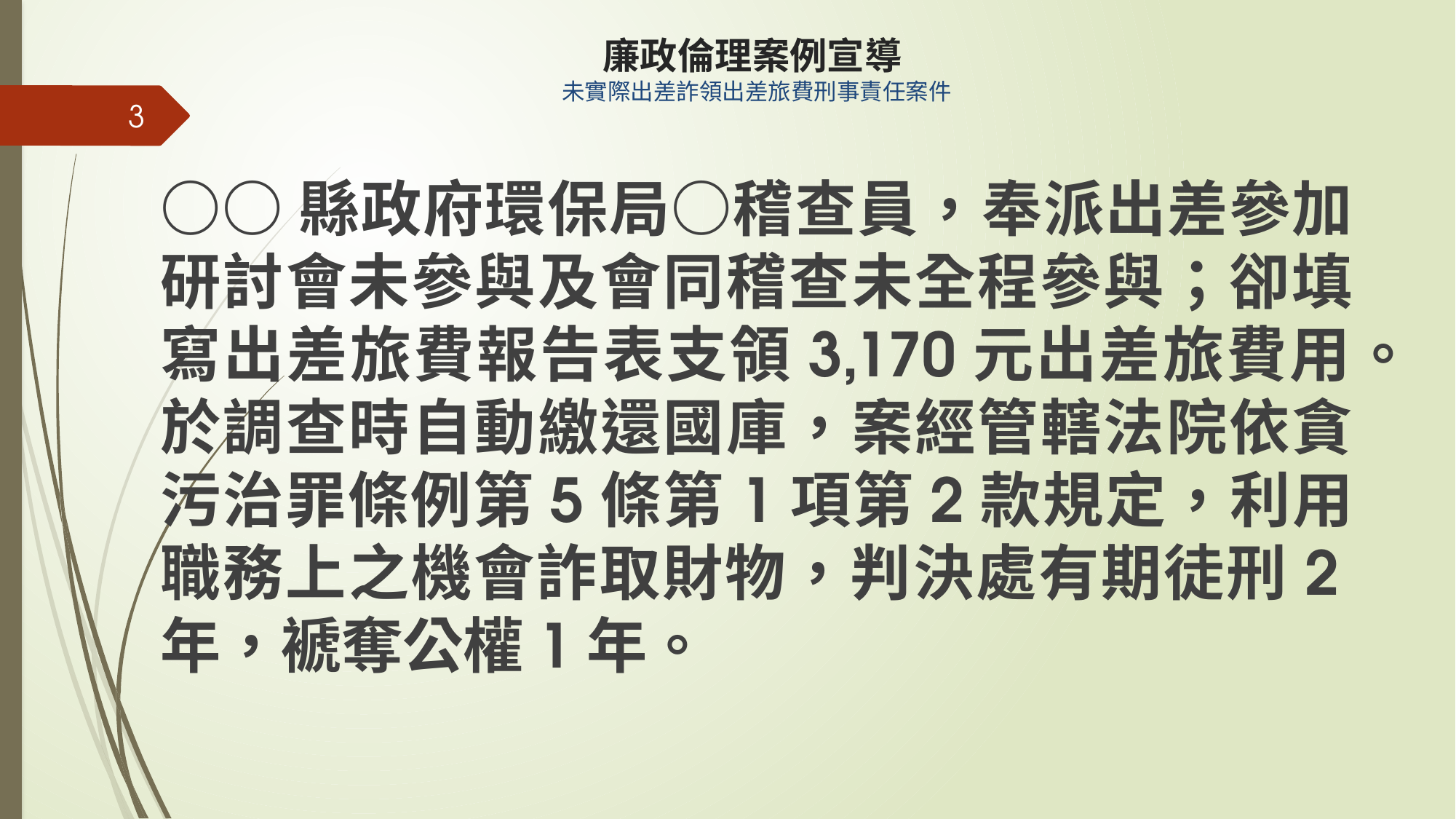

# 廉政倫理案例宣導 未實際出差詐領出差旅費刑事責任案件
3
○○縣政府環保局○稽查員，奉派出差參加研討會未參與及會同稽查未全程參與；卻填寫出差旅費報告表支領3,170元出差旅費用。於調查時自動繳還國庫，案經管轄法院依貪污治罪條例第5條第1項第2款規定，利用職務上之機會詐取財物，判決處有期徒刑2年，褫奪公權1年。